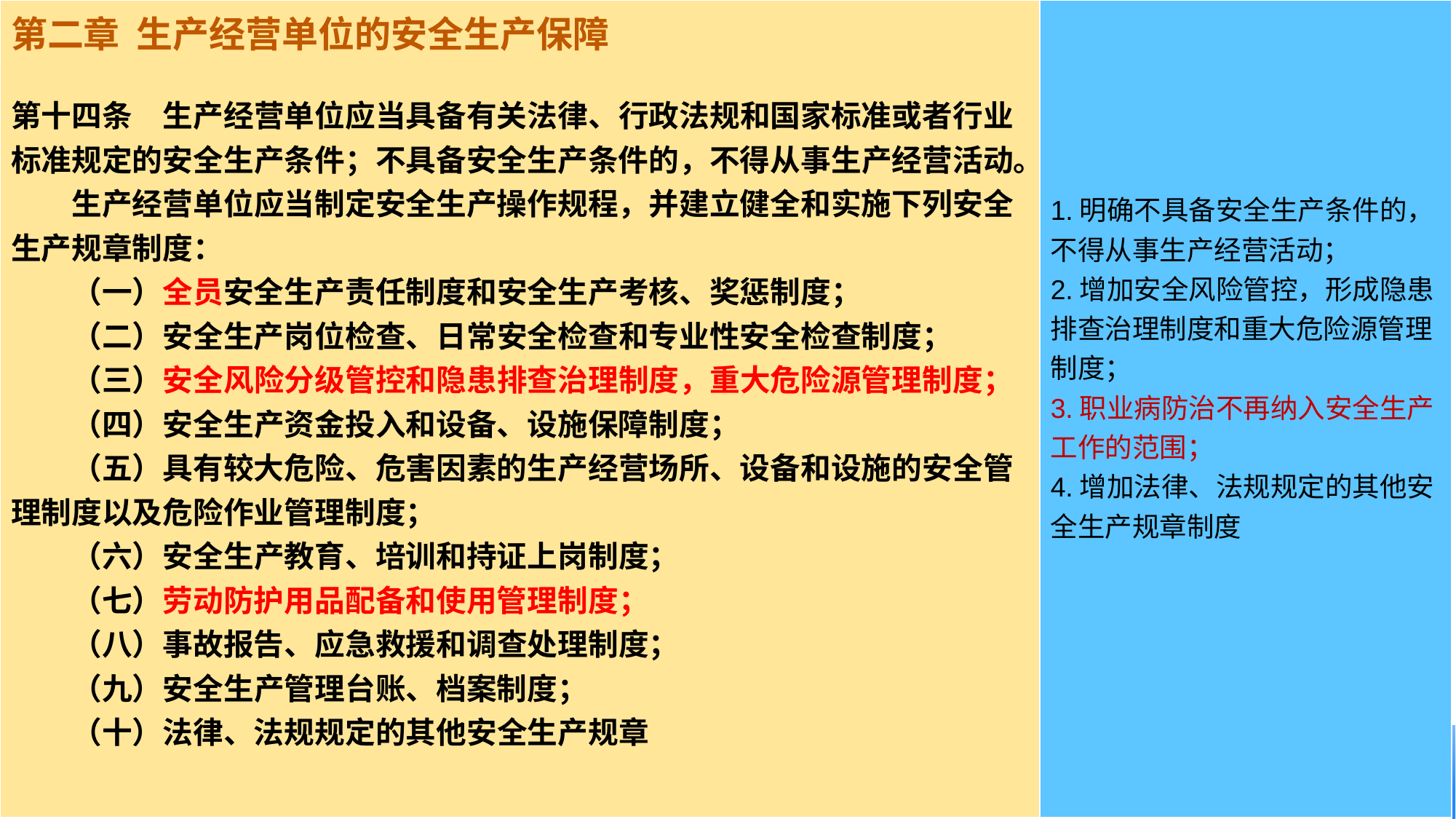

| 第二章 生产经营单位的安全生产保障 第十四条　生产经营单位应当具备有关法律、行政法规和国家标准或者行业标准规定的安全生产条件；不具备安全生产条件的，不得从事生产经营活动。 　　生产经营单位应当制定安全生产操作规程，并建立健全和实施下列安全生产规章制度： 　　（一）全员安全生产责任制度和安全生产考核、奖惩制度； 　　（二）安全生产岗位检查、日常安全检查和专业性安全检查制度； 　　（三）安全风险分级管控和隐患排查治理制度，重大危险源管理制度； 　　（四）安全生产资金投入和设备、设施保障制度； 　　（五）具有较大危险、危害因素的生产经营场所、设备和设施的安全管理制度以及危险作业管理制度； 　　（六）安全生产教育、培训和持证上岗制度； 　　（七）劳动防护用品配备和使用管理制度； 　　（八）事故报告、应急救援和调查处理制度； 　　（九）安全生产管理台账、档案制度； 　　（十）法律、法规规定的其他安全生产规章 | 1.明确不具备安全生产条件的，不得从事生产经营活动； 2.增加安全风险管控，形成隐患排查治理制度和重大危险源管理制度； 3.职业病防治不再纳入安全生产工作的范围； 4.增加法律、法规规定的其他安全生产规章制度 |
| --- | --- |
#